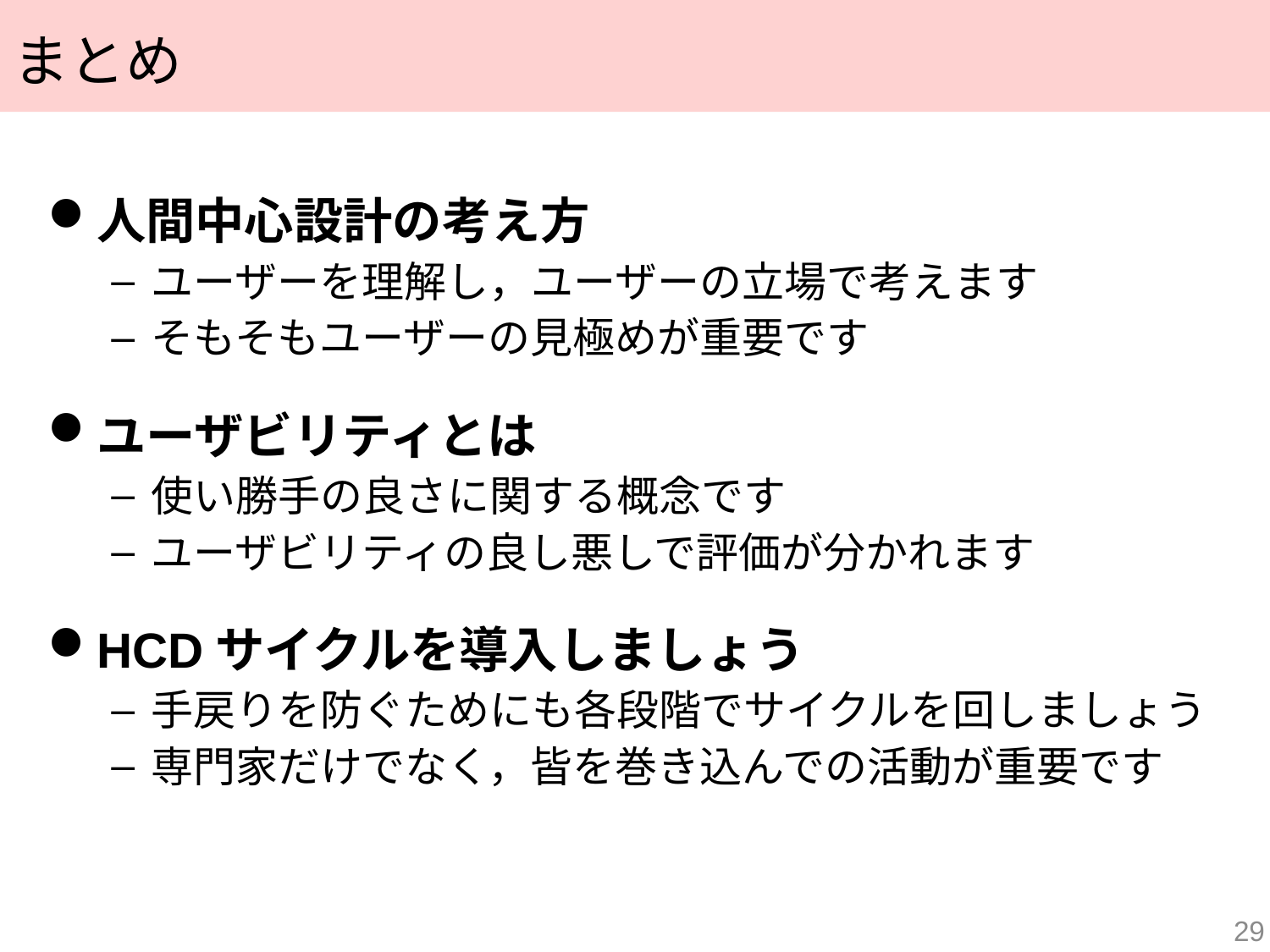

# まとめ
人間中心設計の考え方
ユーザーを理解し，ユーザーの立場で考えます
そもそもユーザーの見極めが重要です
ユーザビリティとは
使い勝手の良さに関する概念です
ユーザビリティの良し悪しで評価が分かれます
HCDサイクルを導入しましょう
手戻りを防ぐためにも各段階でサイクルを回しましょう
専門家だけでなく，皆を巻き込んでの活動が重要です
29